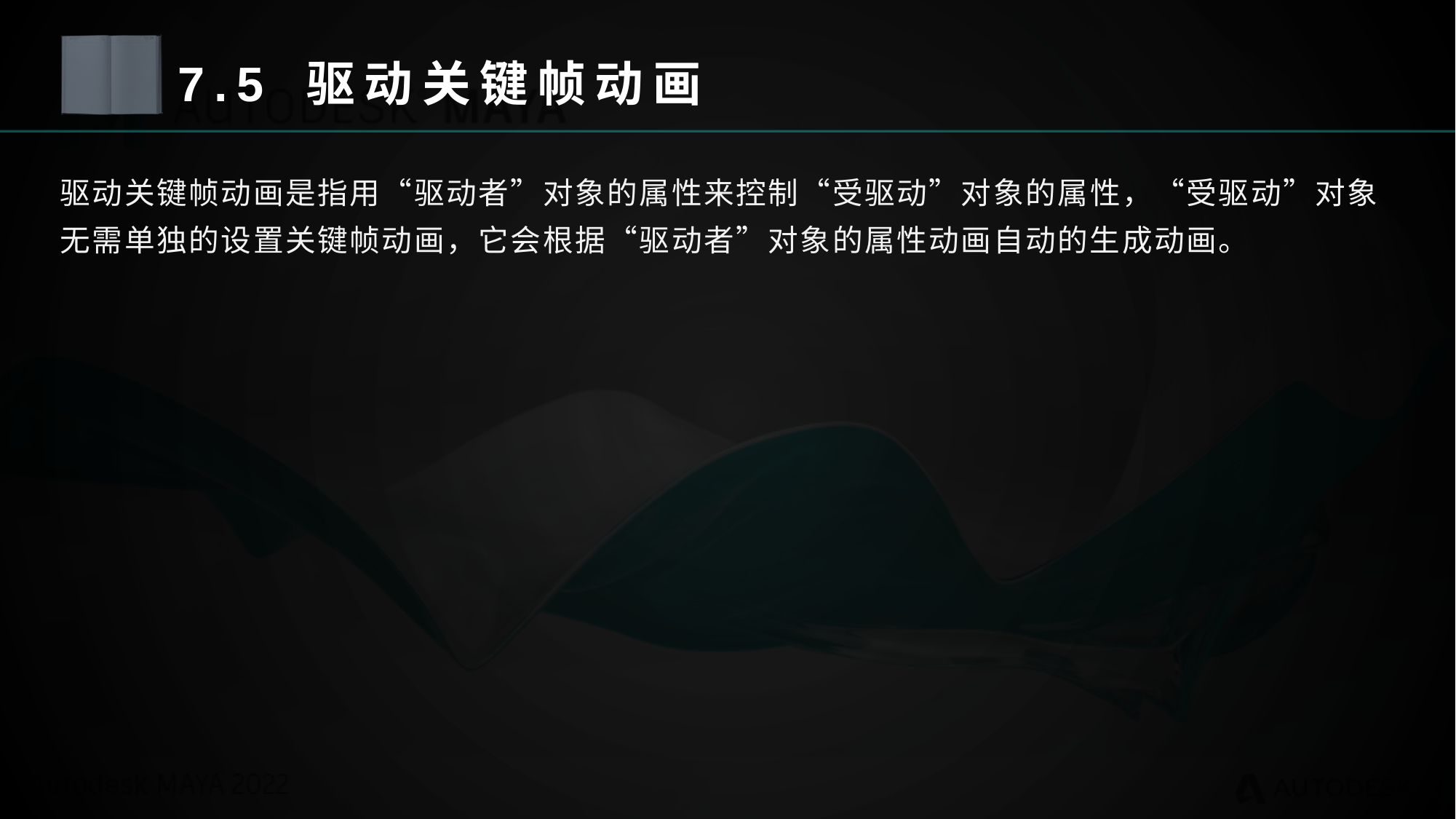

7.5 驱动关键帧动画
驱动关键帧动画是指用“驱动者”对象的属性来控制“受驱动”对象的属性，“受驱动”对象无需单独的设置关键帧动画，它会根据“驱动者”对象的属性动画自动的生成动画。